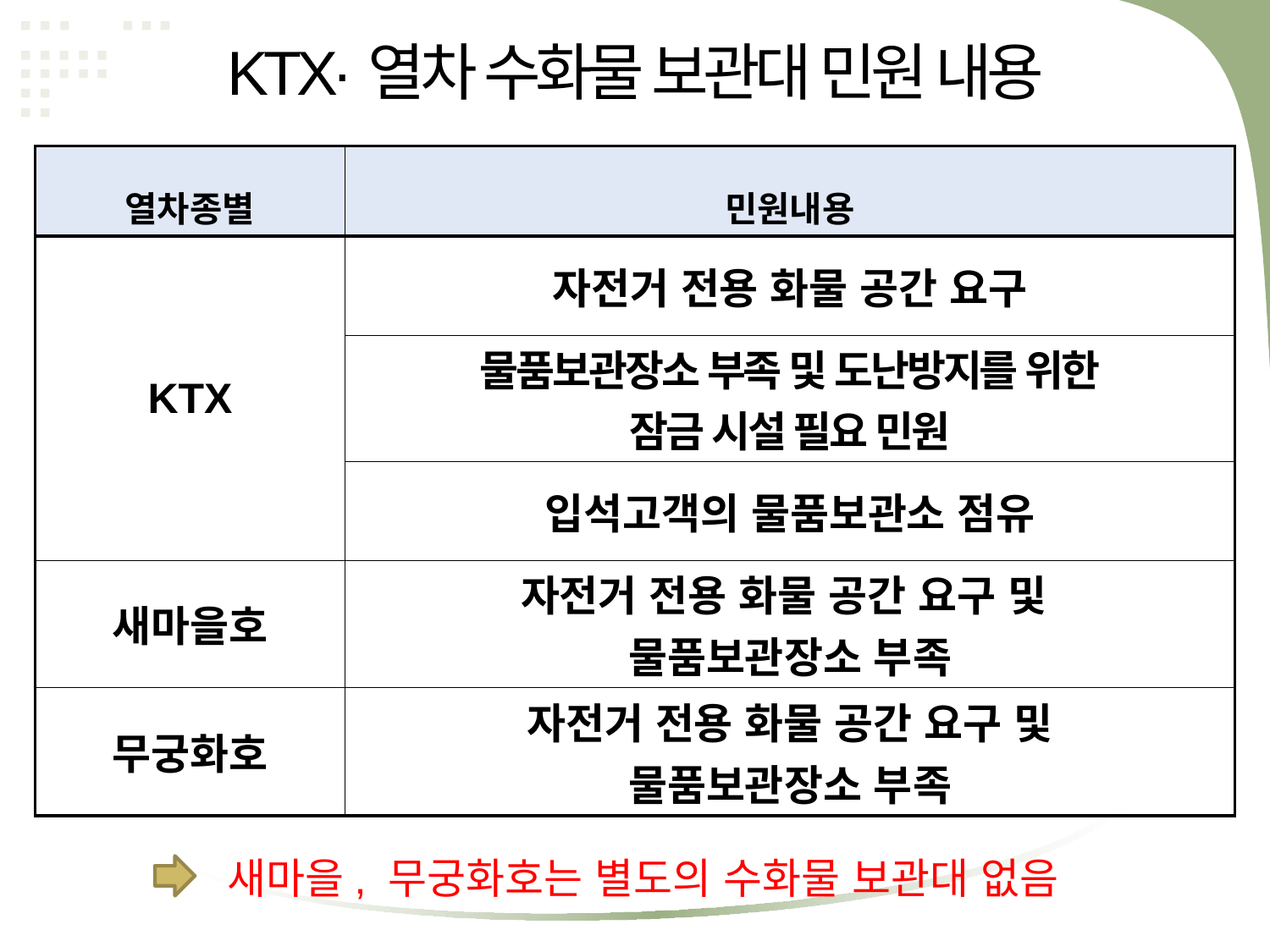

# KTX·열차 수화물 보관대 민원 내용
| 열차종별 | 민원내용 |
| --- | --- |
| KTX | 자전거 전용 화물 공간 요구 |
|  | 물품보관장소 부족 및 도난방지를 위한 잠금 시설 필요 민원 |
|  | 입석고객의 물품보관소 점유 |
| 새마을호 | 자전거 전용 화물 공간 요구 및 물품보관장소 부족 |
| 무궁화호 | 자전거 전용 화물 공간 요구 및 물품보관장소 부족 |
새마을, 무궁화호는 별도의 수화물 보관대 없음